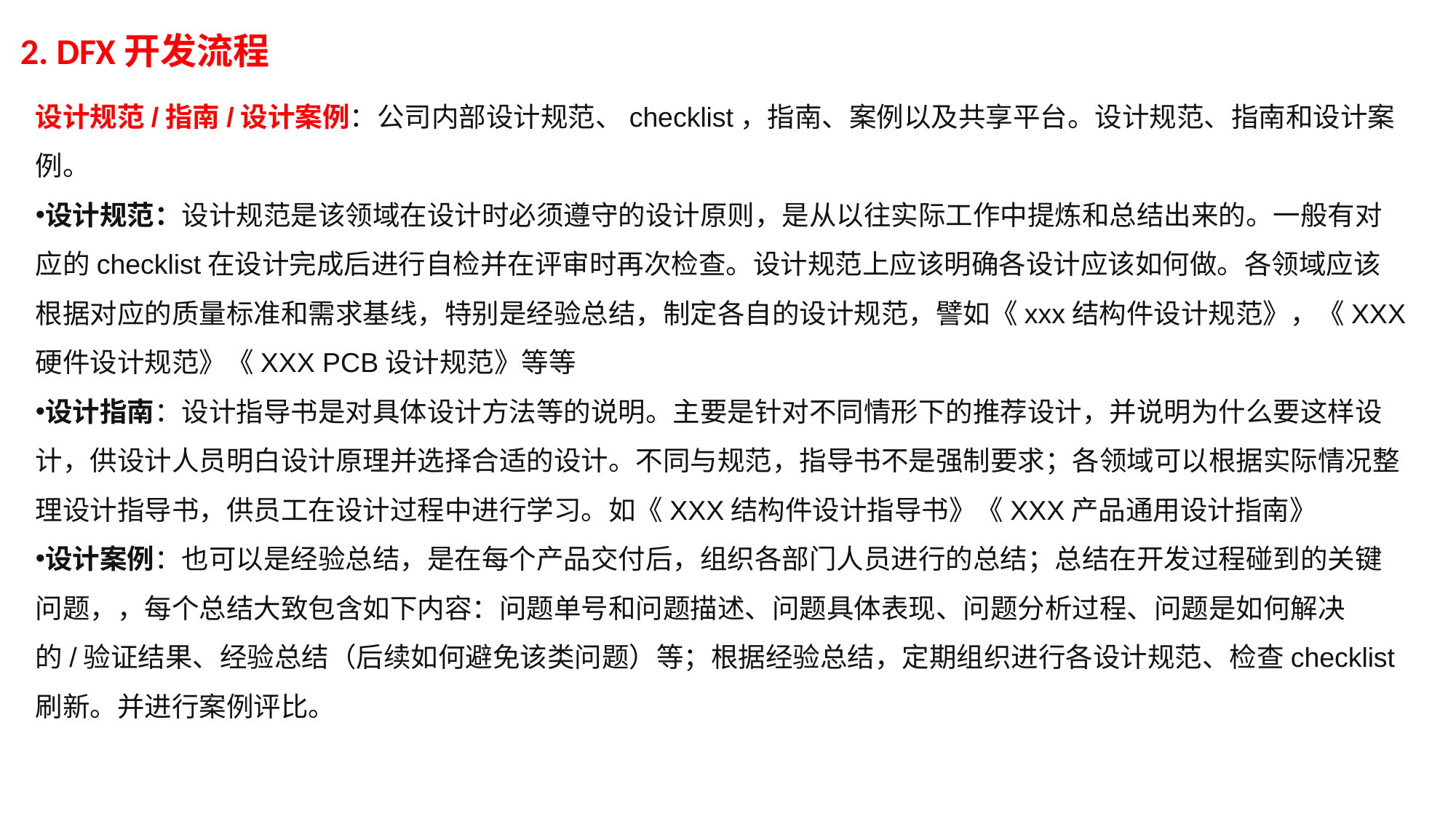

2. DFX开发流程
设计规范/指南/设计案例：公司内部设计规范、checklist，指南、案例以及共享平台。设计规范、指南和设计案例。
设计规范：设计规范是该领域在设计时必须遵守的设计原则，是从以往实际工作中提炼和总结出来的。一般有对应的checklist在设计完成后进行自检并在评审时再次检查。设计规范上应该明确各设计应该如何做。各领域应该根据对应的质量标准和需求基线，特别是经验总结，制定各自的设计规范，譬如《xxx结构件设计规范》，《XXX硬件设计规范》《XXX PCB设计规范》等等
设计指南：设计指导书是对具体设计方法等的说明。主要是针对不同情形下的推荐设计，并说明为什么要这样设计，供设计人员明白设计原理并选择合适的设计。不同与规范，指导书不是强制要求；各领域可以根据实际情况整理设计指导书，供员工在设计过程中进行学习。如《XXX结构件设计指导书》《XXX产品通用设计指南》
设计案例：也可以是经验总结，是在每个产品交付后，组织各部门人员进行的总结；总结在开发过程碰到的关键问题，，每个总结大致包含如下内容：问题单号和问题描述、问题具体表现、问题分析过程、问题是如何解决的/验证结果、经验总结（后续如何避免该类问题）等；根据经验总结，定期组织进行各设计规范、检查checklist刷新。并进行案例评比。